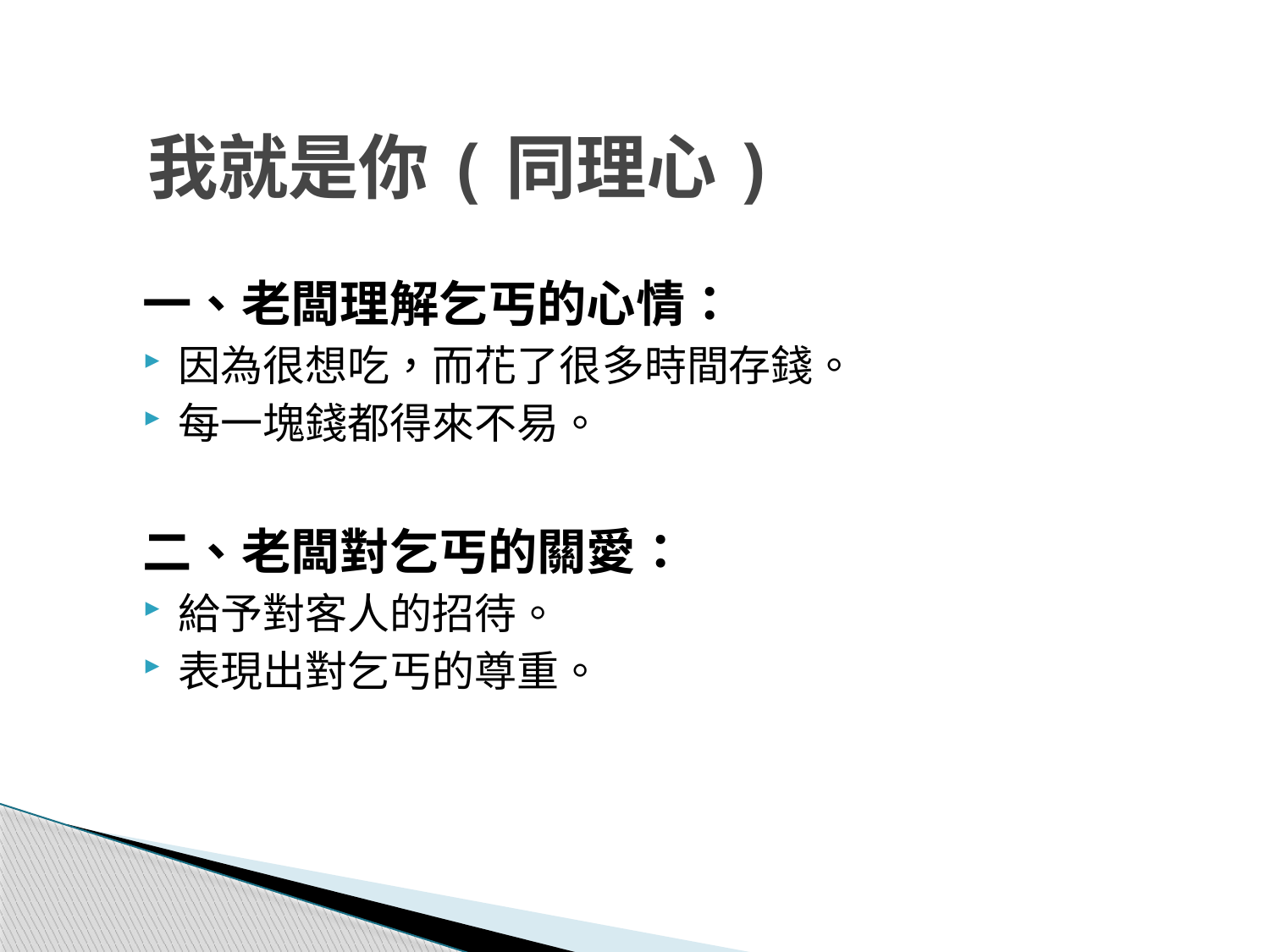

# 我就是你(同理心)
一、老闆理解乞丐的心情：
因為很想吃，而花了很多時間存錢。
每一塊錢都得來不易。

二、老闆對乞丐的關愛：
給予對客人的招待。
表現出對乞丐的尊重。